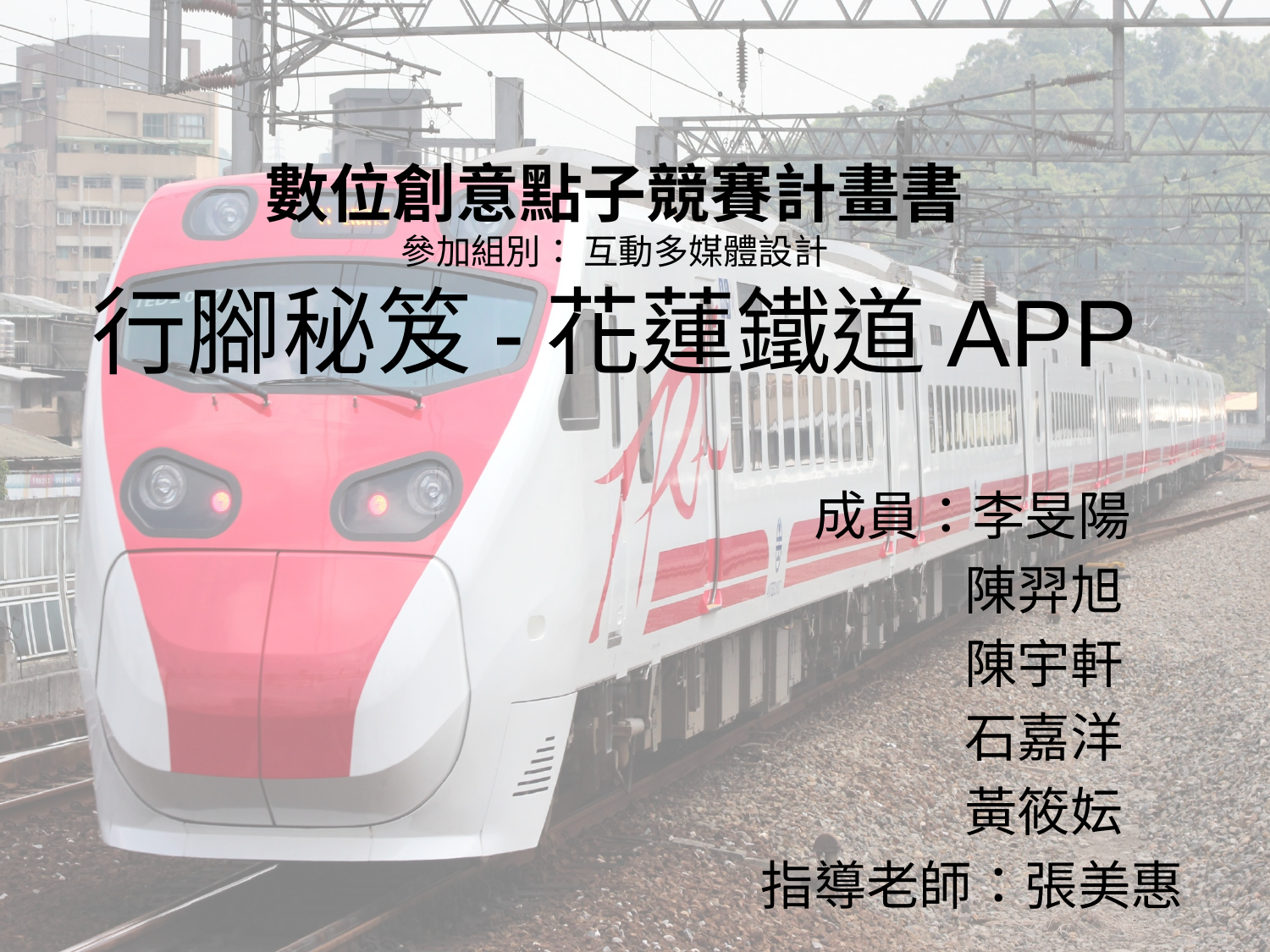

# 數位創意點子競賽計畫書 參加組別： 互動多媒體設計 行腳秘笈-花蓮鐵道APP
成員：李旻陽
           陳羿旭
           陳宇軒
           石嘉洋
           黃筱妘
指導老師：張美惠